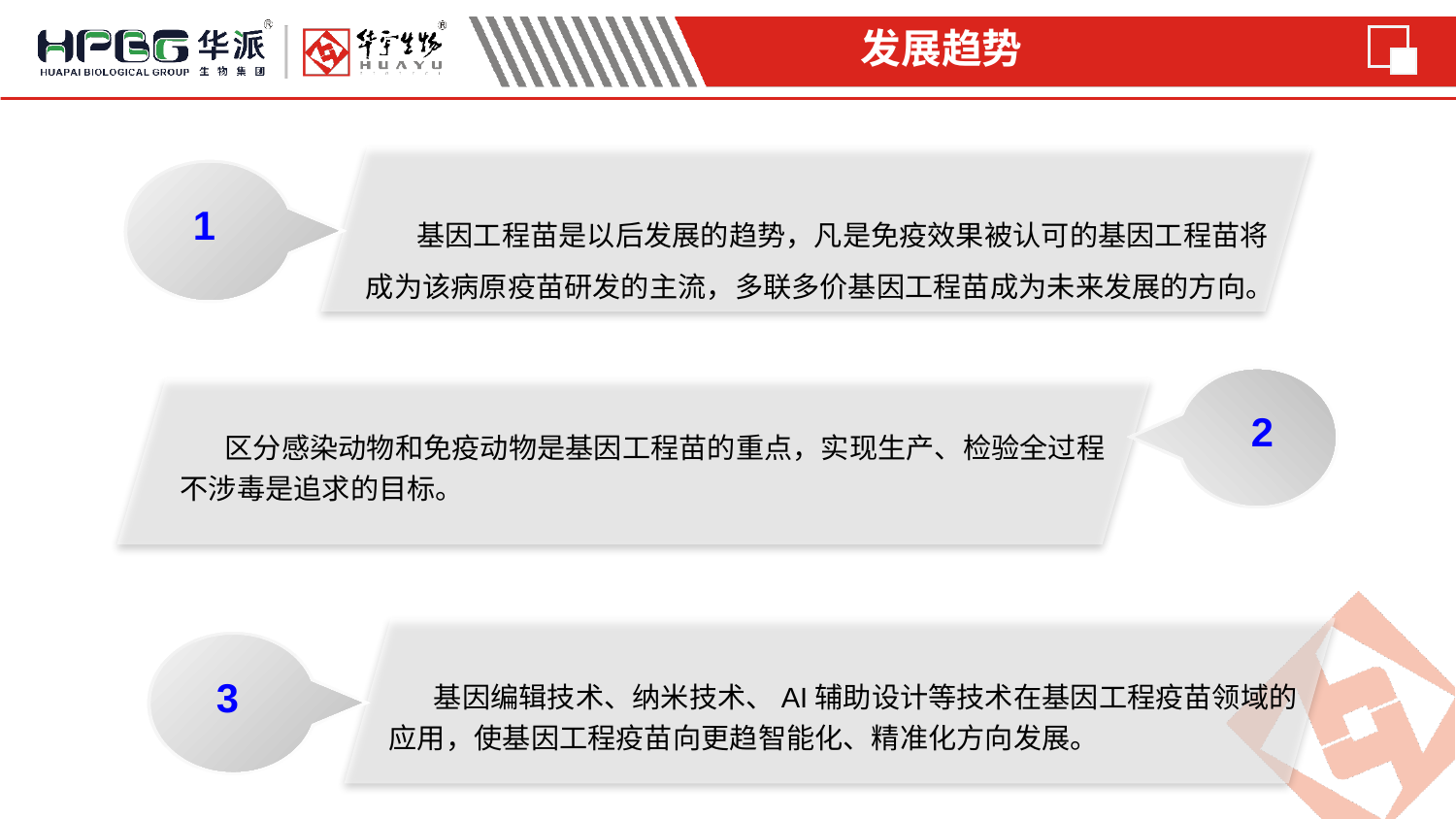

发展趋势

1
       基因工程苗是以后发展的趋势，凡是免疫效果被认可的基因工程苗将成为该病原疫苗研发的主流，多联多价基因工程苗成为未来发展的方向。

2

      区分感染动物和免疫动物是基因工程苗的重点，实现生产、检验全过程
不涉毒是追求的目标。

3
      基因编辑技术、纳米技术、AI辅助设计等技术在基因工程疫苗领域的应用，使基因工程疫苗向更趋智能化、精准化方向发展。